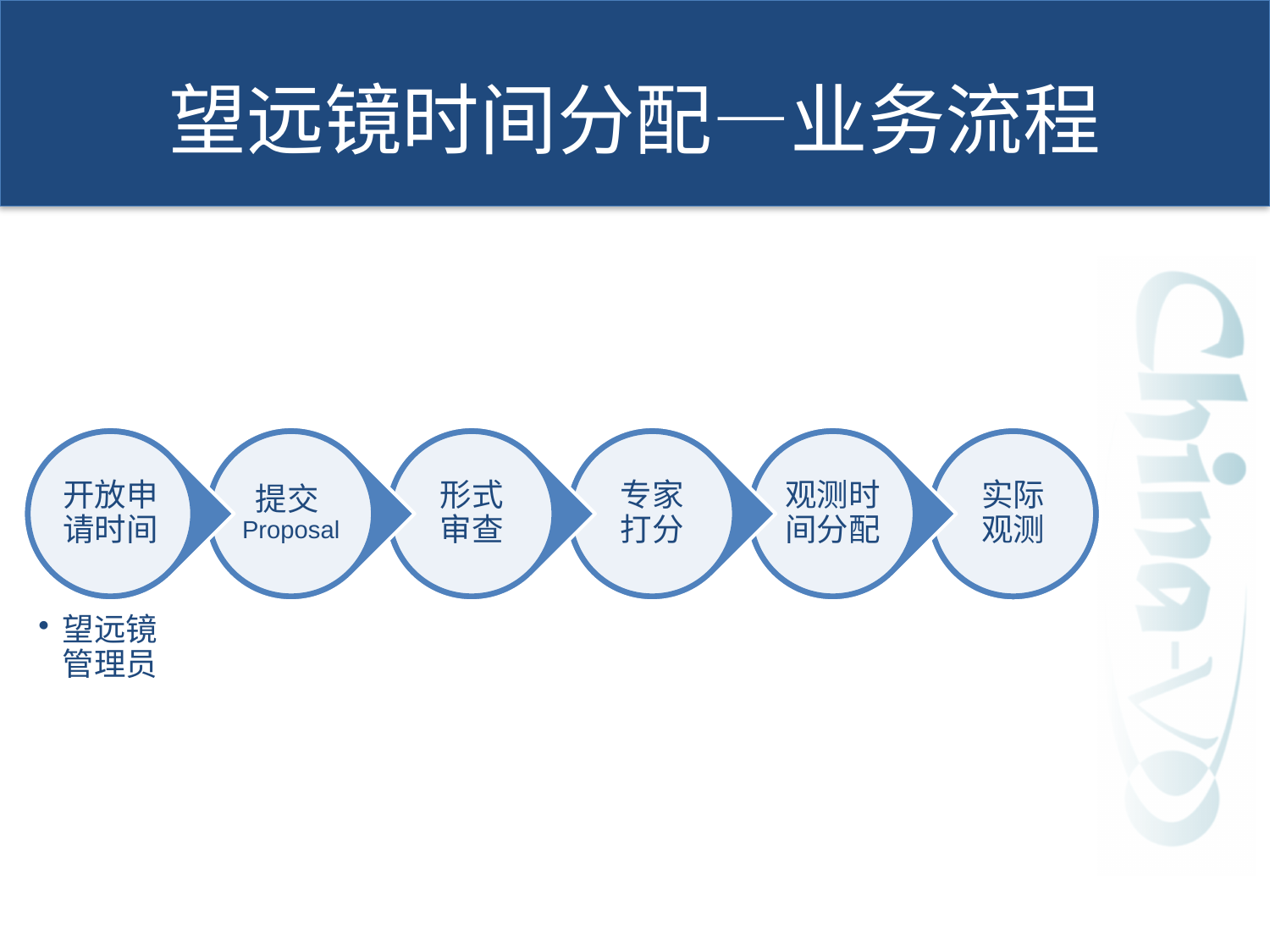

# 望远镜时间分配—业务流程
实际
观测
观测时间分配
专家
打分
形式
审查
提交Proposal
开放申请时间
望远镜管理员